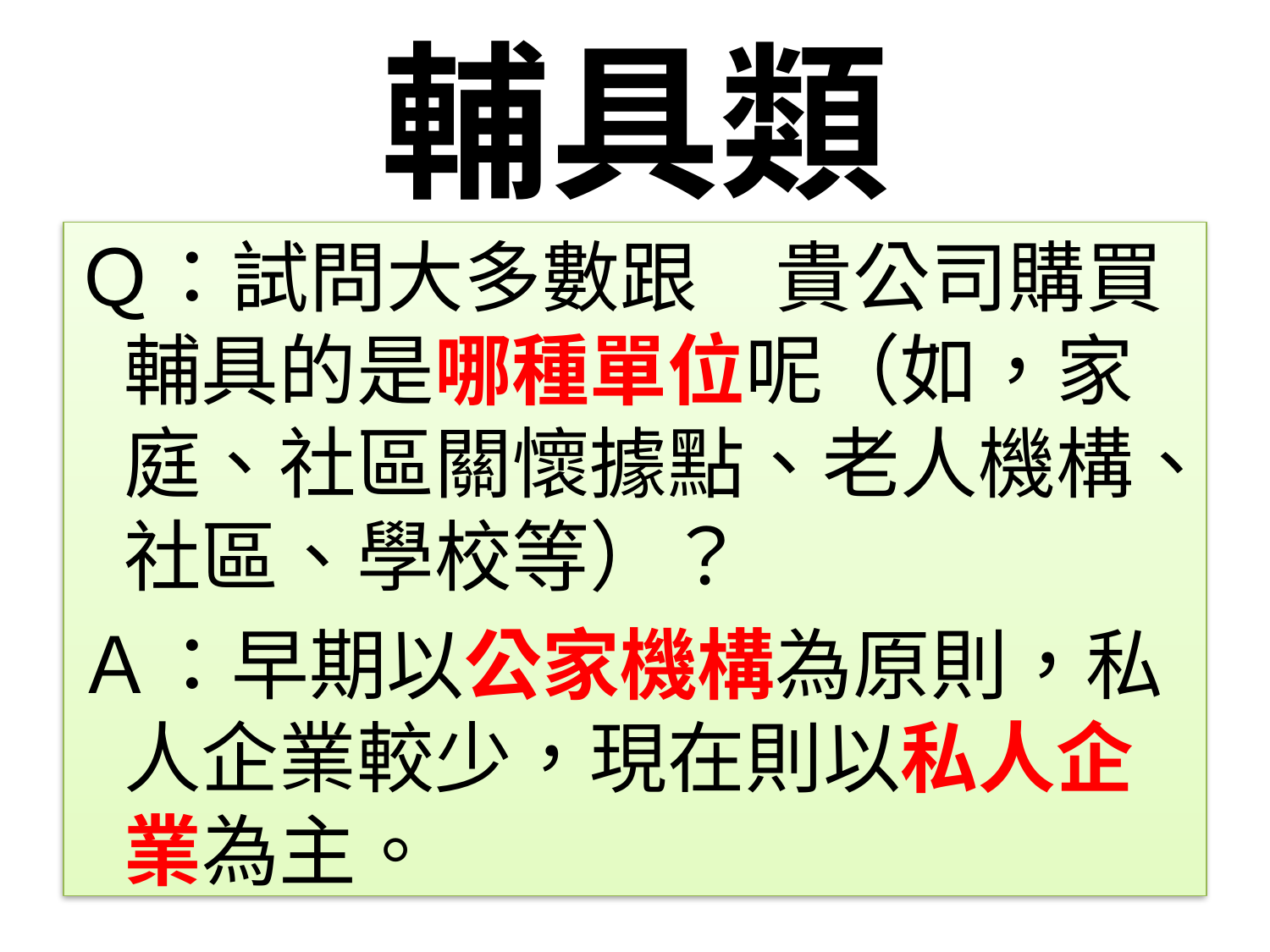

# 輔具類
Ｑ：試問大多數跟　貴公司購買輔具的是哪種單位呢（如，家庭、社區關懷據點、老人機構、社區、學校等）？
Ａ：早期以公家機構為原則，私人企業較少，現在則以私人企業為主。